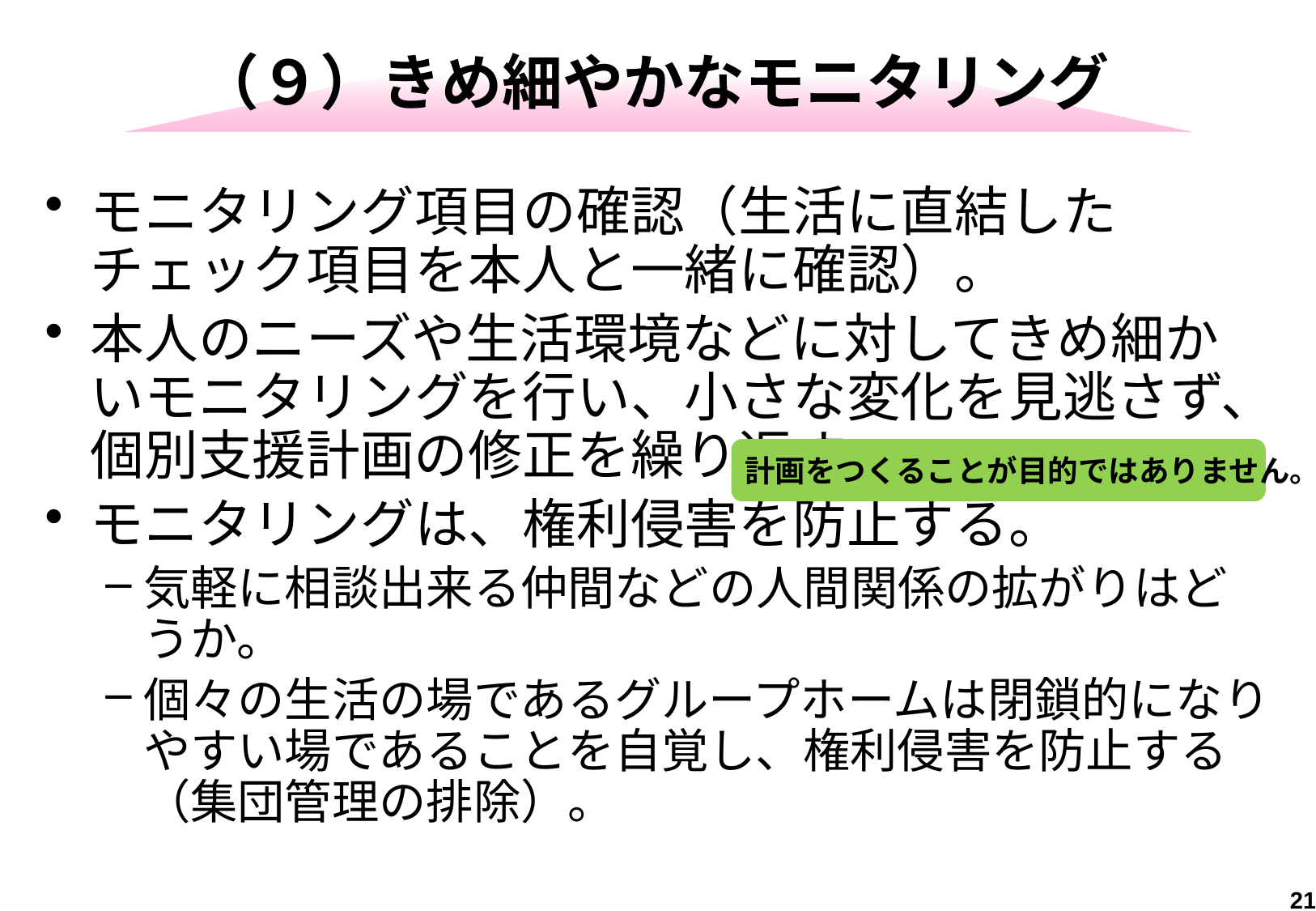

# （９）きめ細やかなモニタリング

モニタリング項目の確認（生活に直結したチェック項目を本人と一緒に確認）。
本人のニーズや生活環境などに対してきめ細かいモニタリングを行い、小さな変化を見逃さず、個別支援計画の修正を繰り返す。
モニタリングは、権利侵害を防止する。
気軽に相談出来る仲間などの人間関係の拡がりはどうか。
個々の生活の場であるグループホームは閉鎖的になりやすい場であることを自覚し、権利侵害を防止する（集団管理の排除）。
計画をつくることが目的ではありません。
21